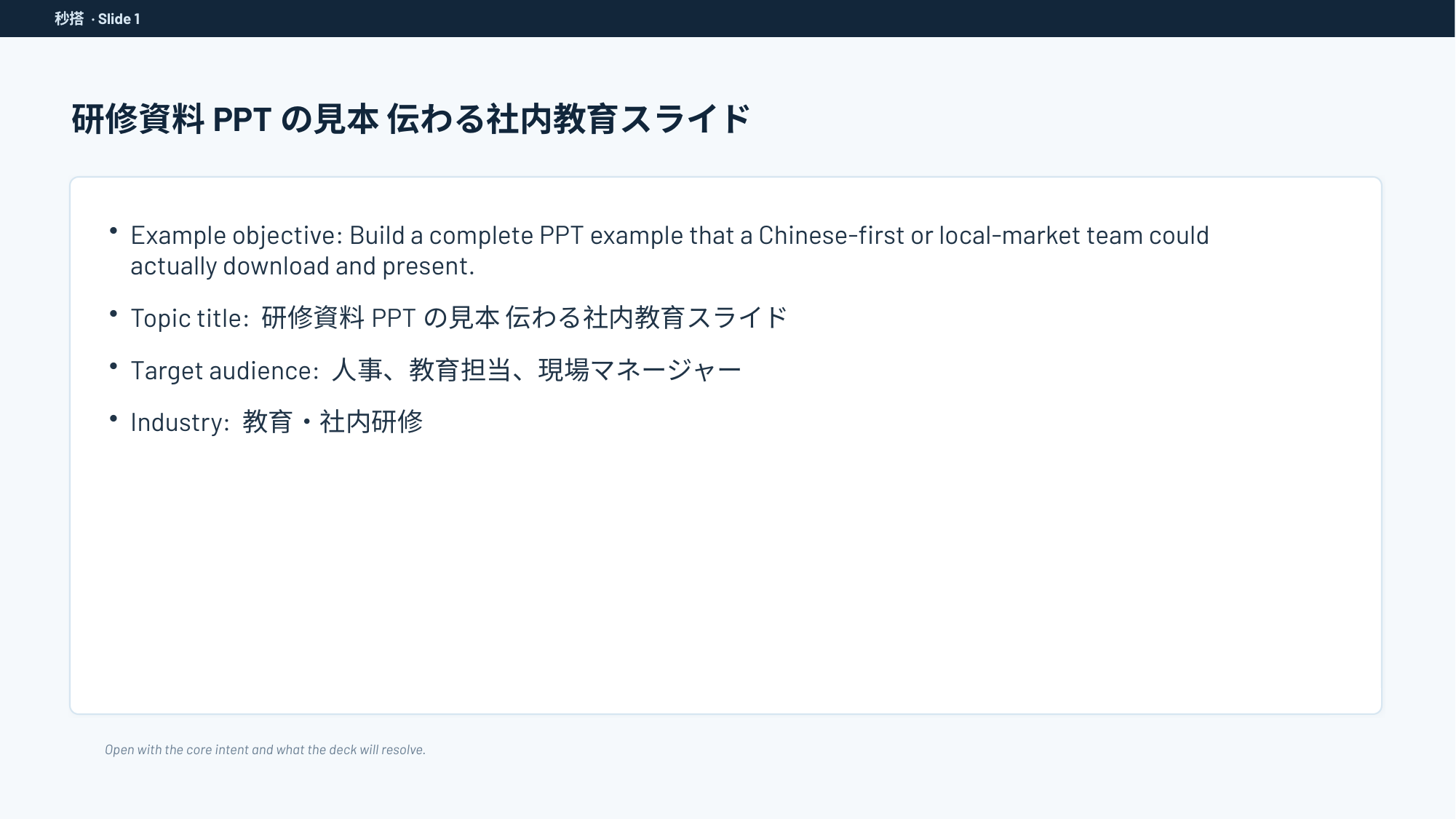

秒搭 · Slide 1
研修資料PPTの見本 伝わる社内教育スライド

Example objective: Build a complete PPT example that a Chinese-first or local-market team could actually download and present.
Topic title: 研修資料PPTの見本 伝わる社内教育スライド
Target audience: 人事、教育担当、現場マネージャー
Industry: 教育・社内研修
Open with the core intent and what the deck will resolve.